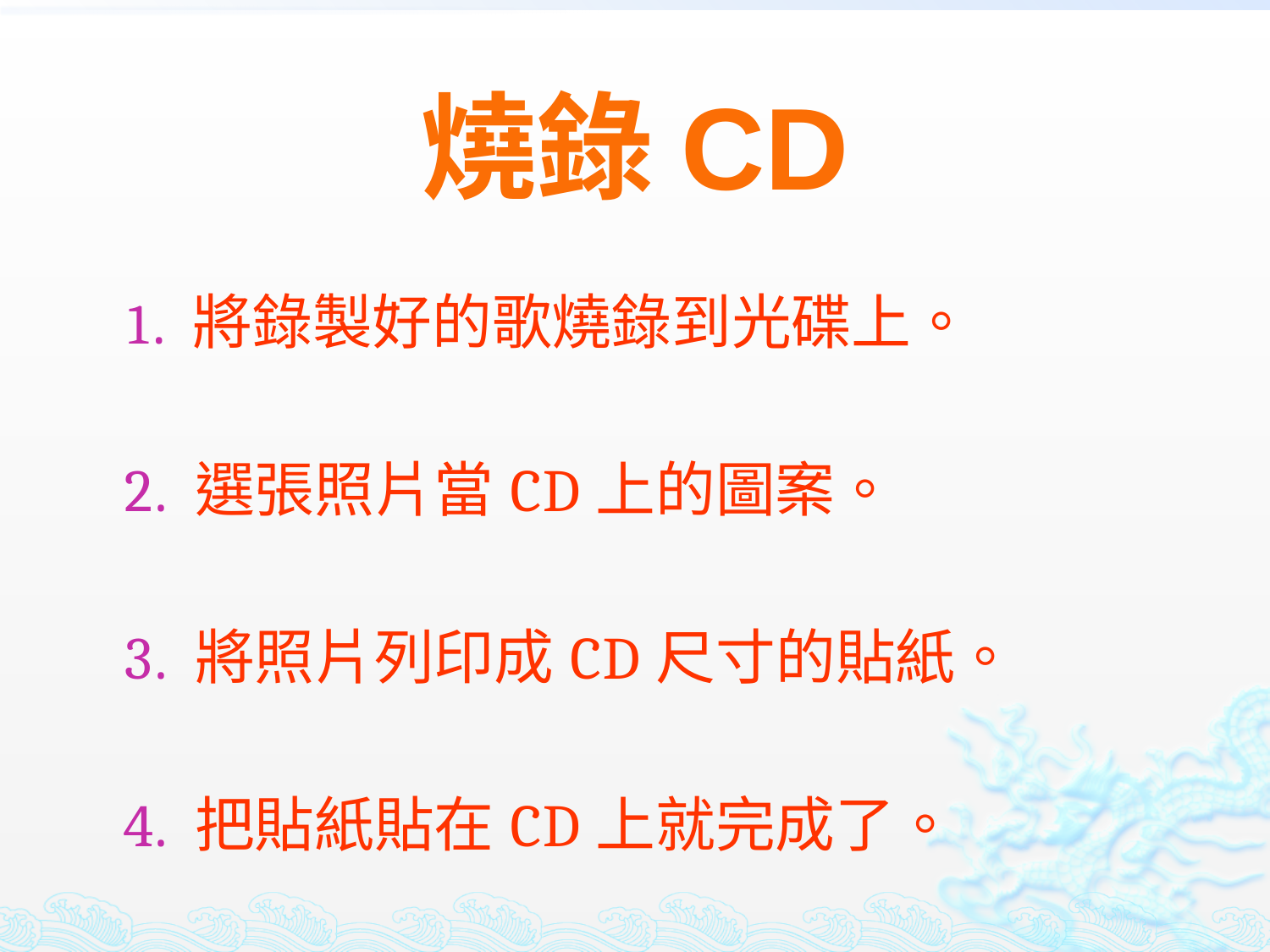

# 燒錄CD
1. 將錄製好的歌燒錄到光碟上。

2. 選張照片當CD上的圖案。

3. 將照片列印成CD尺寸的貼紙。

4. 把貼紙貼在CD上就完成了。